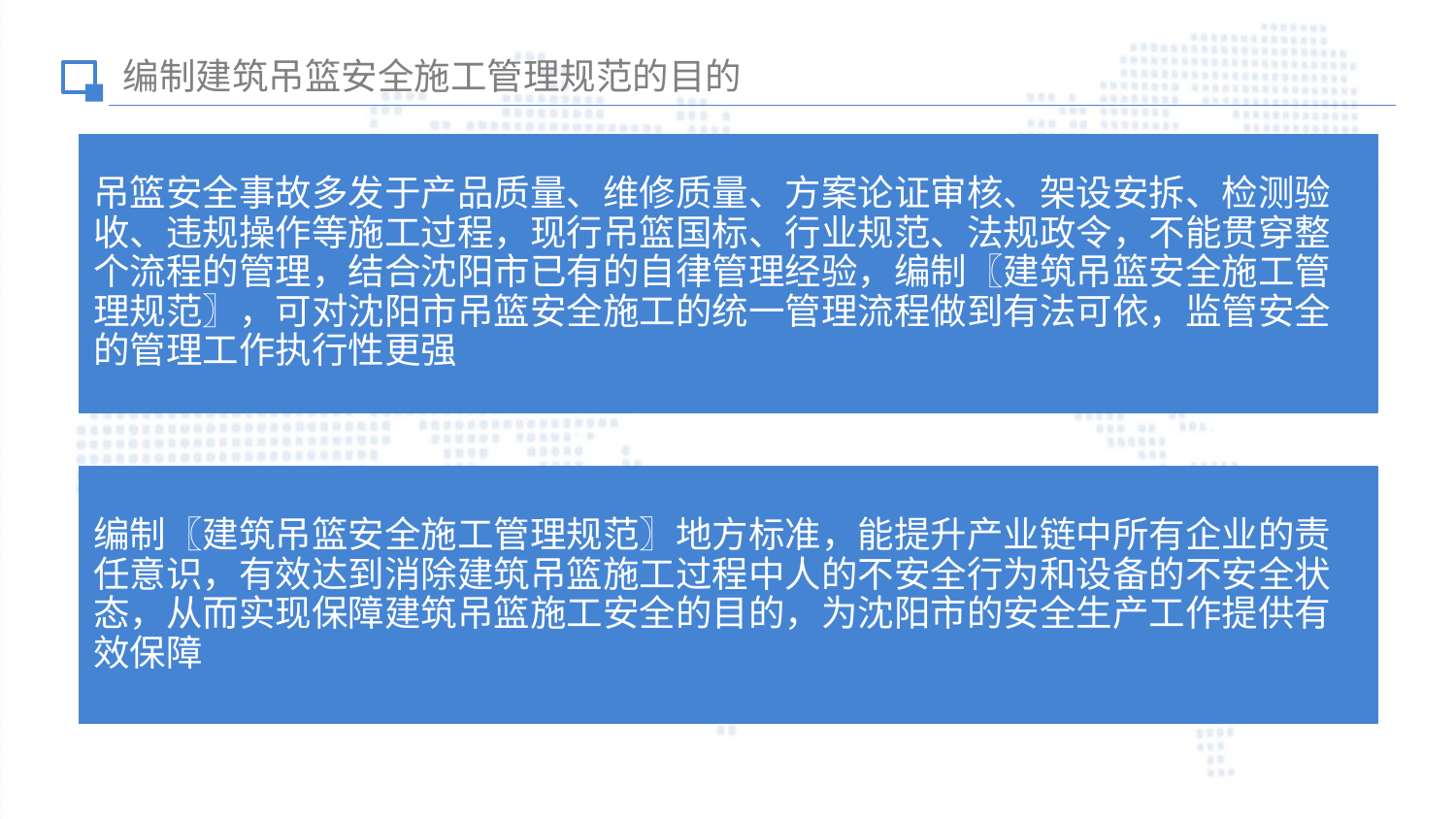

编制建筑吊篮安全施工管理规范的目的

吊篮安全事故多发于产品质量、维修质量、方案论证审核、架设安拆、检测验收、违规操作等施工过程，现行吊篮国标、行业规范、法规政令，不能贯穿整个流程的管理，结合沈阳市已有的自律管理经验，编制〖建筑吊篮安全施工管理规范〗，可对沈阳市吊篮安全施工的统一管理流程做到有法可依，监管安全的管理工作执行性更强
编制〖建筑吊篮安全施工管理规范〗地方标准，能提升产业链中所有企业的责任意识，有效达到消除建筑吊篮施工过程中人的不安全行为和设备的不安全状态，从而实现保障建筑吊篮施工安全的目的，为沈阳市的安全生产工作提供有效保障